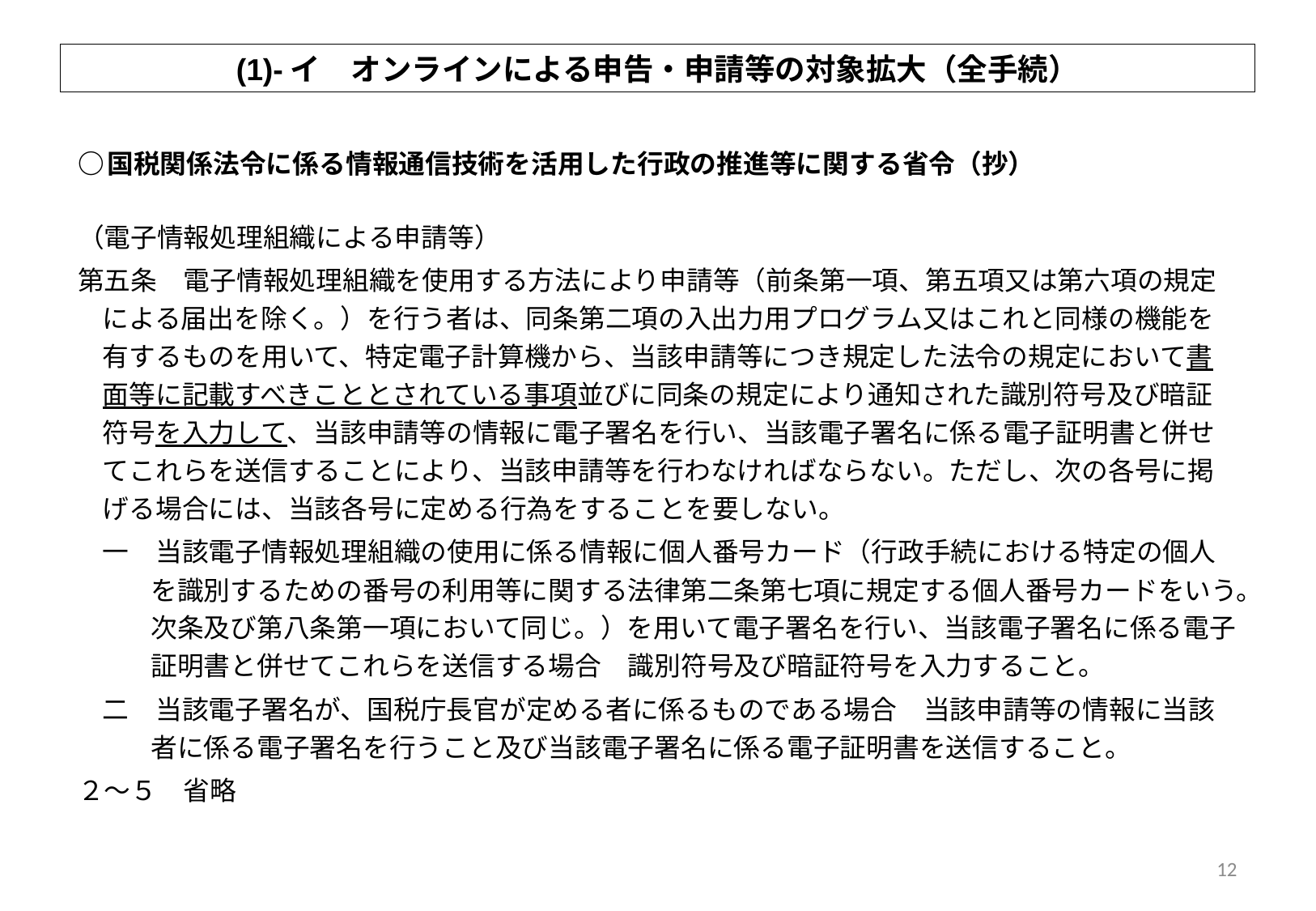

# (1)-イ　オンラインによる申告・申請等の対象拡大（全手続）
○国税関係法令に係る情報通信技術を活用した行政の推進等に関する省令（抄）

（電子情報処理組織による申請等）
第五条　電子情報処理組織を使用する方法により申請等（前条第一項、第五項又は第六項の規定による届出を除く。）を行う者は、同条第二項の入出力用プログラム又はこれと同様の機能を有するものを用いて、特定電子計算機から、当該申請等につき規定した法令の規定において書面等に記載すべきこととされている事項並びに同条の規定により通知された識別符号及び暗証符号を入力して、当該申請等の情報に電子署名を行い、当該電子署名に係る電子証明書と併せてこれらを送信することにより、当該申請等を行わなければならない。ただし、次の各号に掲げる場合には、当該各号に定める行為をすることを要しない。
一　当該電子情報処理組織の使用に係る情報に個人番号カード（行政手続における特定の個人を識別するための番号の利用等に関する法律第二条第七項に規定する個人番号カードをいう。次条及び第八条第一項において同じ。）を用いて電子署名を行い、当該電子署名に係る電子証明書と併せてこれらを送信する場合　識別符号及び暗証符号を入力すること。
二　当該電子署名が、国税庁長官が定める者に係るものである場合　当該申請等の情報に当該者に係る電子署名を行うこと及び当該電子署名に係る電子証明書を送信すること。
２～５　省略
12